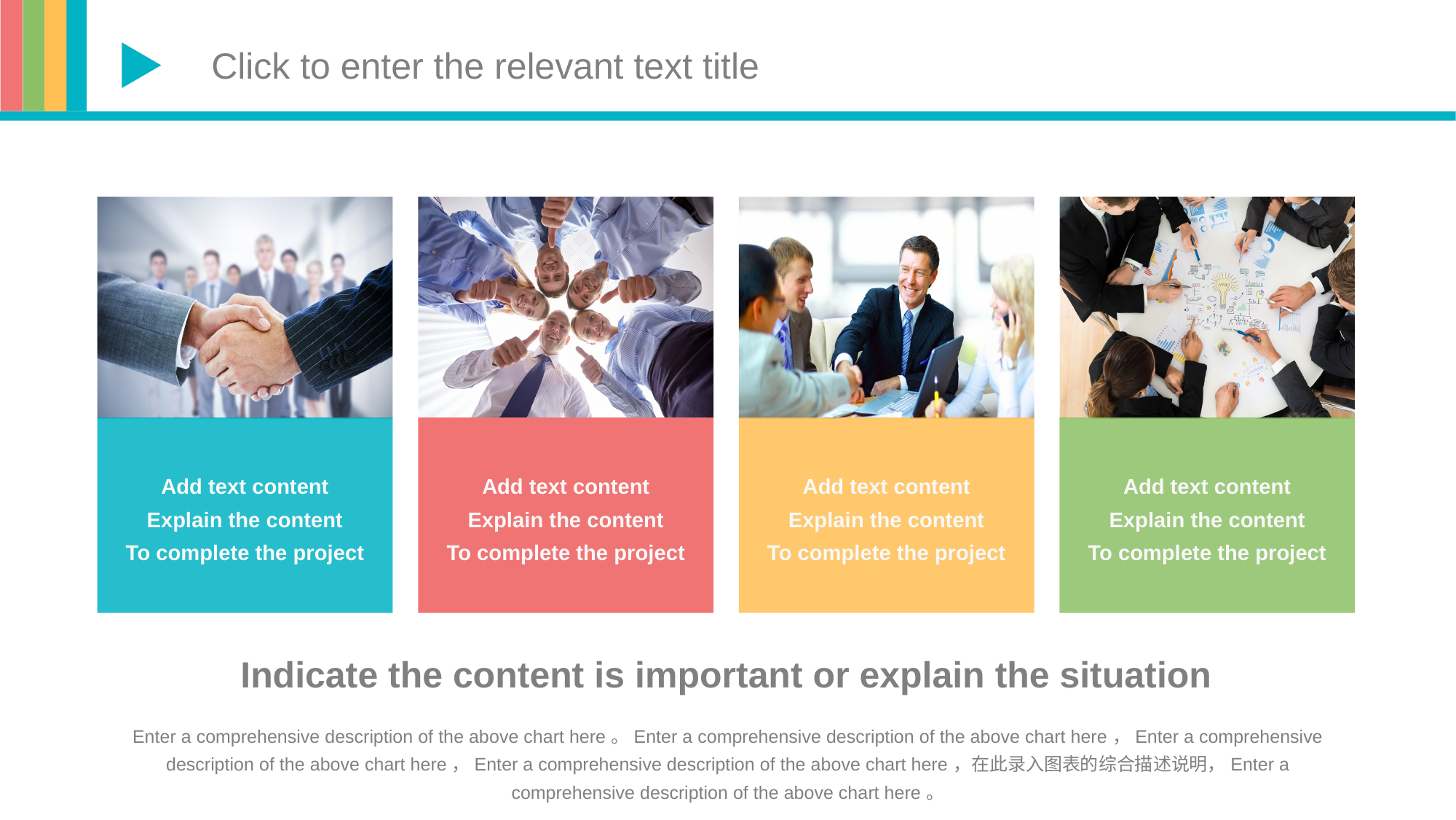

Click to enter the relevant text title

Add text content
Explain the content
To complete the project
Add text content
Explain the content
To complete the project
Add text content
Explain the content
To complete the project
Add text content
Explain the content
To complete the project
Indicate the content is important or explain the situation
Enter a comprehensive description of the above chart here。Enter a comprehensive description of the above chart here，Enter a comprehensive description of the above chart here，Enter a comprehensive description of the above chart here，在此录入图表的综合描述说明，Enter a comprehensive description of the above chart here。